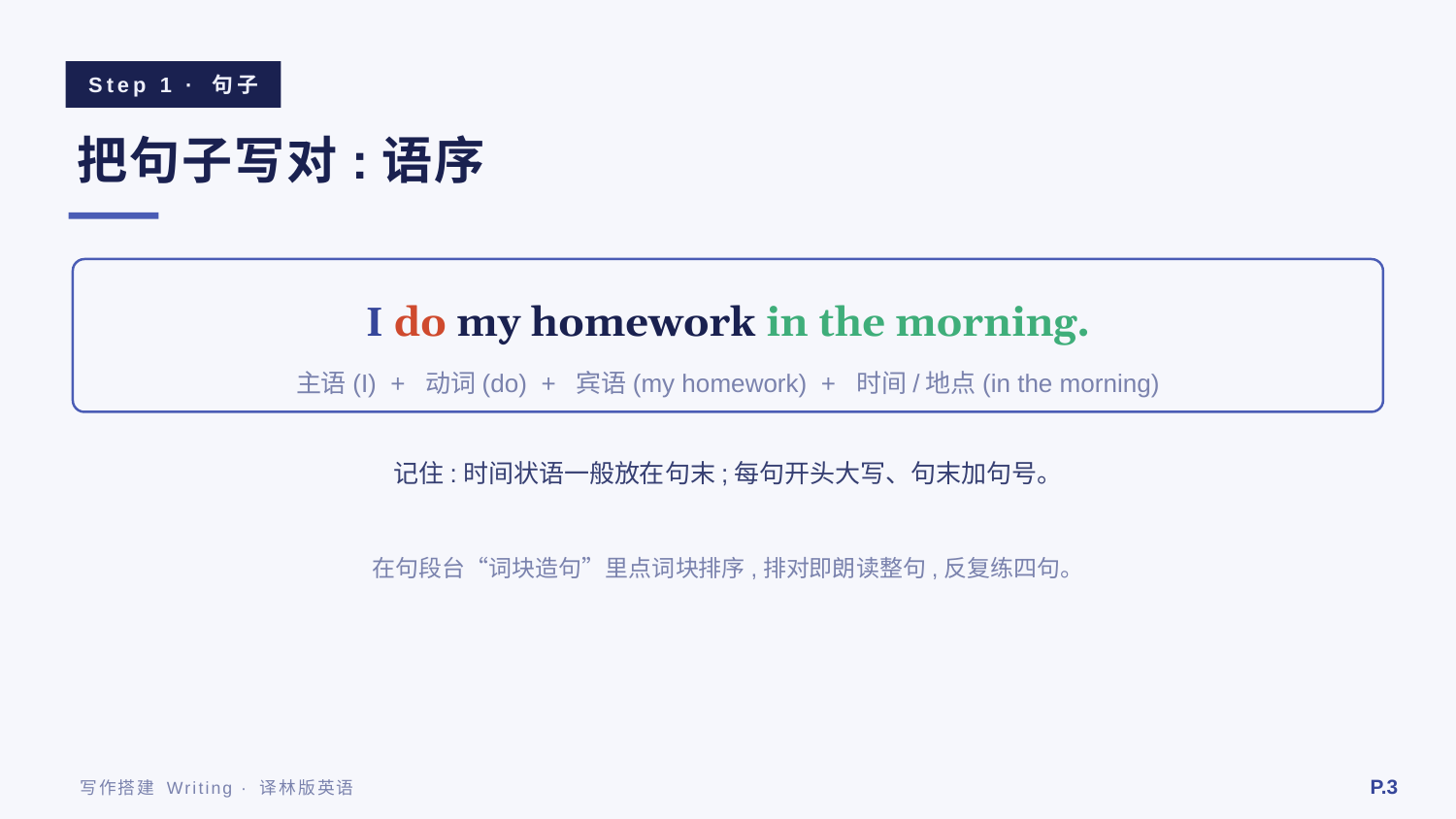

Step 1 · 句子

把句子写对:语序

I do my homework in the morning.
主语(I)  +  动词(do)  +  宾语(my homework)  +  时间/地点(in the morning)
记住:时间状语一般放在句末;每句开头大写、句末加句号。
在句段台“词块造句”里点词块排序,排对即朗读整句,反复练四句。
P.3
写作搭建 Writing · 译林版英语